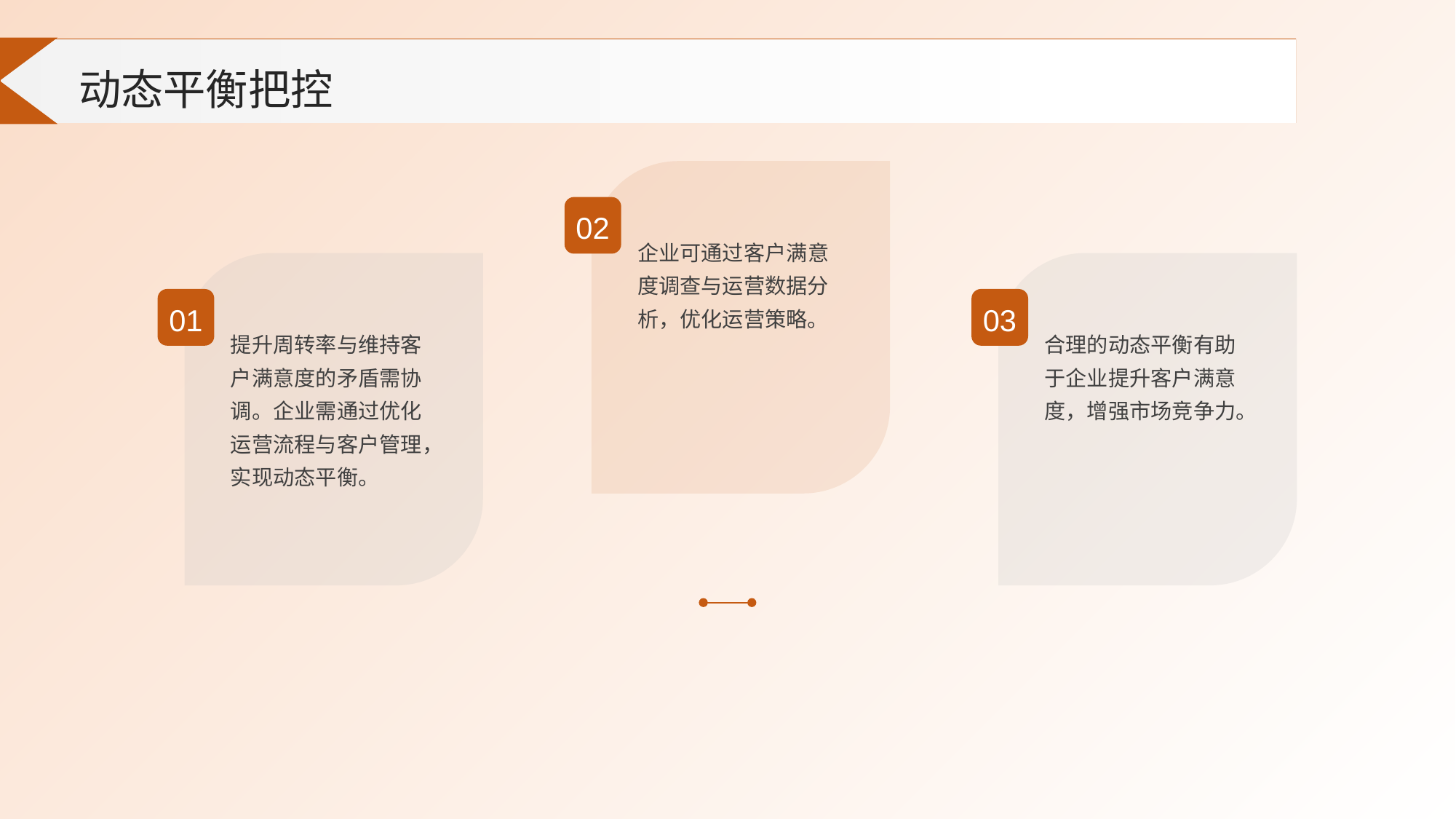

动态平衡把控

02
企业可通过客户满意度调查与运营数据分析，优化运营策略。

01
03
提升周转率与维持客户满意度的矛盾需协调。企业需通过优化运营流程与客户管理，实现动态平衡。
合理的动态平衡有助于企业提升客户满意度，增强市场竞争力。